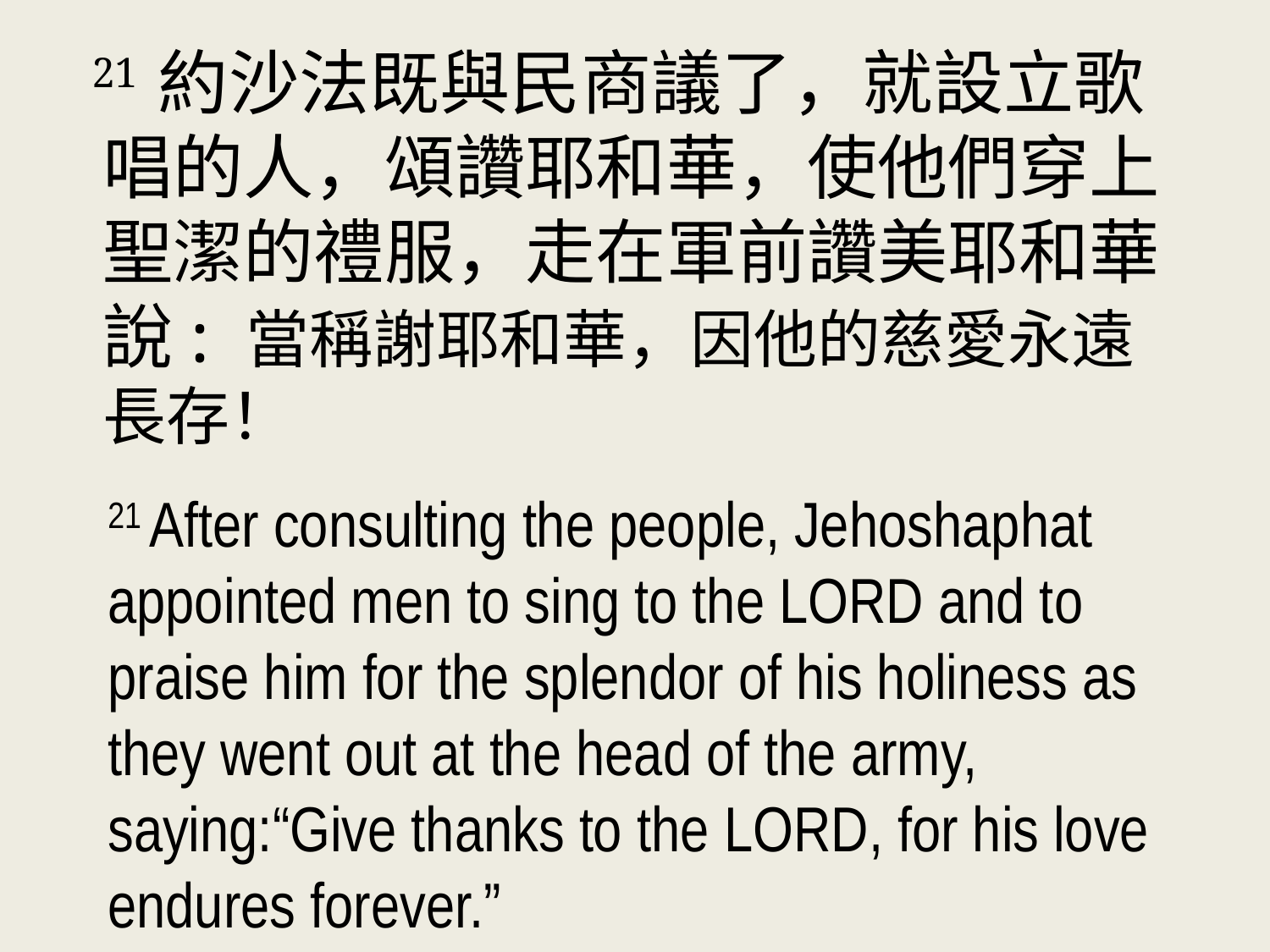

21 約沙法既與民商議了，就設立歌唱的人，頌讚耶和華，使他們穿上聖潔的禮服，走在軍前讚美耶和華說: 當稱謝耶和華，因他的慈愛永遠長存！

21 After consulting the people, Jehoshaphat appointed men to sing to the Lord and to praise him for the splendor of his holiness as they went out at the head of the army, saying:“Give thanks to the Lord, for his love endures forever.”